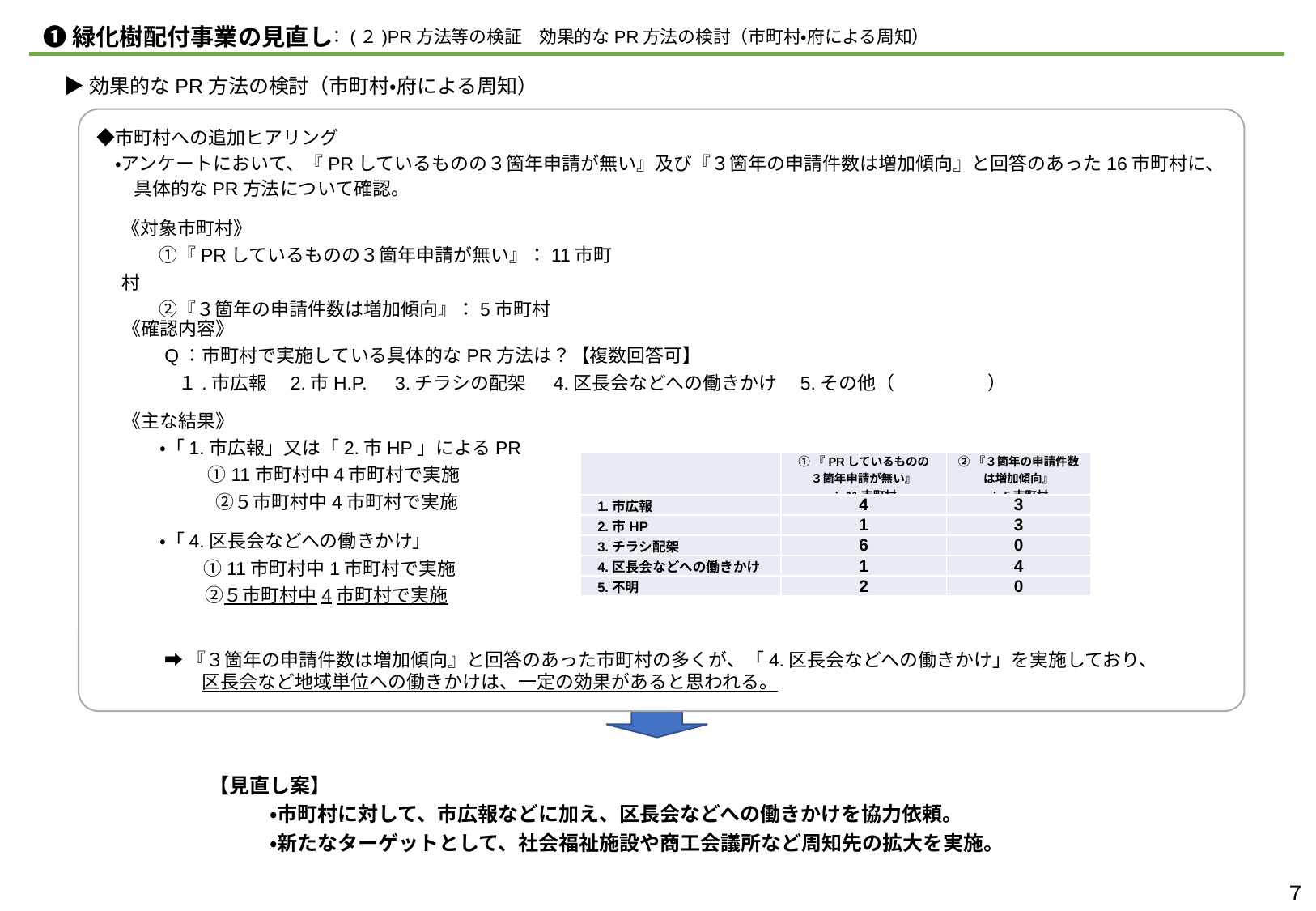

❶緑化樹配付事業の見直し
：(２)PR方法等の検証　効果的なPR方法の検討（市町村・府による周知）
▶効果的なPR方法の検討（市町村・府による周知）

　◆市町村への追加ヒアリング
　　・アンケートにおいて、『PRしているものの３箇年申請が無い』及び『３箇年の申請件数は増加傾向』と回答のあった16市町村に、
　　　具体的なPR方法について確認。

《対象市町村》
　　①『PRしているものの３箇年申請が無い』：11市町村
　　②『３箇年の申請件数は増加傾向』：5市町村

《確認内容》
　　Q：市町村で実施している具体的なPR方法は？【複数回答可】
　　　１.市広報　2.市H.P.　3.チラシの配架　 4.区長会などへの働きかけ　5.その他（　　　　　）
《主な結果》
　　・「1.市広報」又は「2.市HP」によるPR
　　   　    ①11市町村中4市町村で実施
　　　　　②５市町村中4市町村で実施
|  | ①『PRしているものの ３箇年申請が無い』 ：11市町村 | ②『３箇年の申請件数 は増加傾向』 ：5市町村 |
| --- | --- | --- |
| 1.市広報 | 4 | 3 |
| 2.市HP | 1 | 3 |
| 3.チラシ配架 | 6 | 0 |
| 4.区長会などへの働きかけ | 1 | 4 |
| 5.不明 | 2 | 0 |
　・「4.区長会などへの働きかけ」
　     　 ①11市町村中1市町村で実施
　　  　②５市町村中4市町村で実施

➡『３箇年の申請件数は増加傾向』と回答のあった市町村の多くが、「4.区長会などへの働きかけ」を実施しており、
　　区長会など地域単位への働きかけは、一定の効果があると思われる。

【見直し案】
　　　・市町村に対して、市広報などに加え、区長会などへの働きかけを協力依頼。
　　　・新たなターゲットとして、社会福祉施設や商工会議所など周知先の拡大を実施。

７